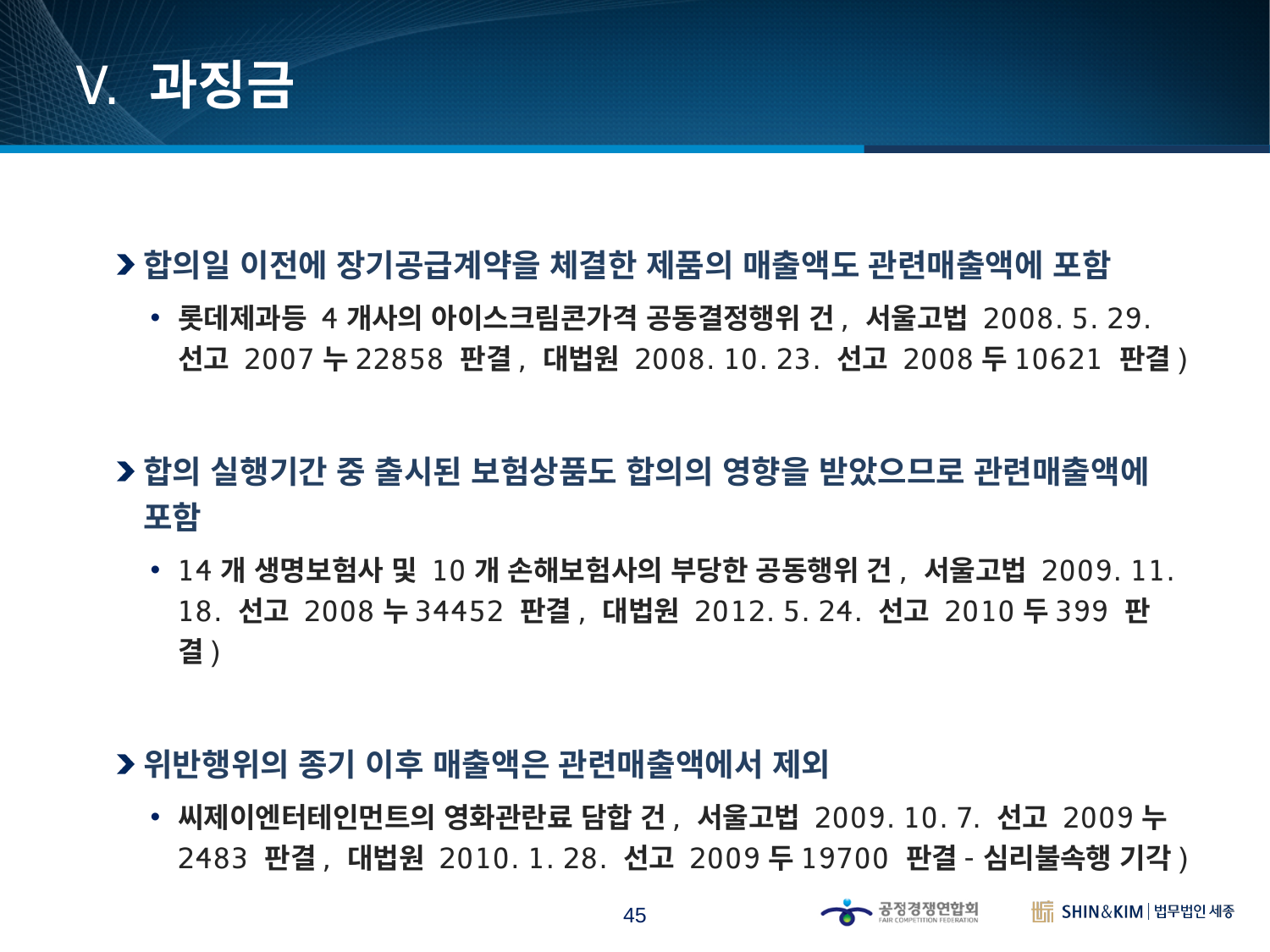

# V. 과징금
합의일 이전에 장기공급계약을 체결한 제품의 매출액도 관련매출액에 포함
롯데제과등 4개사의 아이스크림콘가격 공동결정행위 건, 서울고법 2008. 5. 29. 선고 2007누22858 판결, 대법원 2008. 10. 23. 선고 2008두10621 판결)

합의 실행기간 중 출시된 보험상품도 합의의 영향을 받았으므로 관련매출액에 포함
14개 생명보험사 및 10개 손해보험사의 부당한 공동행위 건, 서울고법 2009. 11. 18. 선고 2008누34452 판결, 대법원 2012. 5. 24. 선고 2010두399 판결)

위반행위의 종기 이후 매출액은 관련매출액에서 제외
씨제이엔터테인먼트의 영화관란료 담합 건, 서울고법 2009. 10. 7. 선고 2009누2483 판결, 대법원 2010. 1. 28. 선고 2009두19700 판결-심리불속행 기각)

45